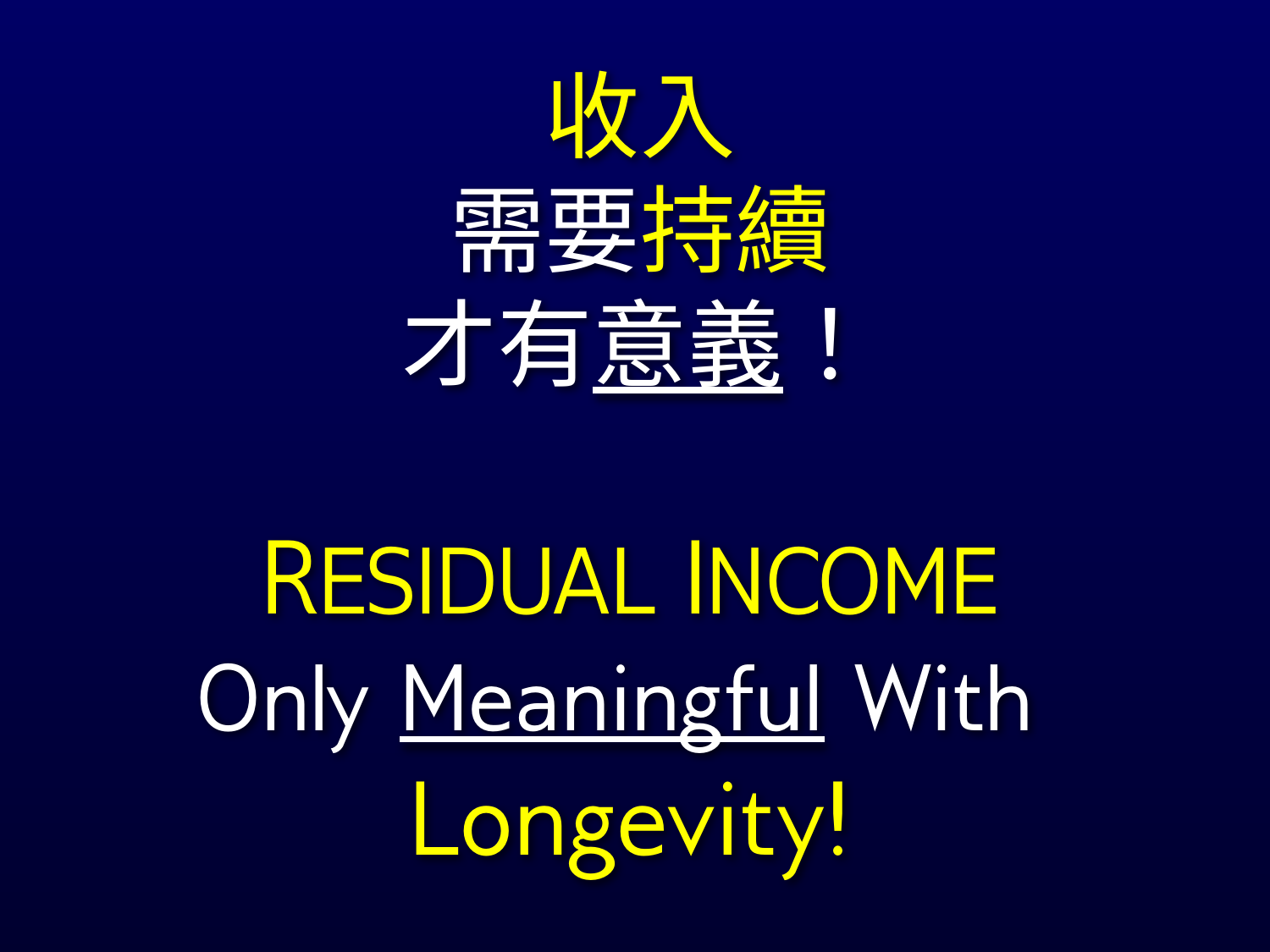

收入
需要持續
才有意義！
RESIDUAL INCOME
Only Meaningful With
Longevity!